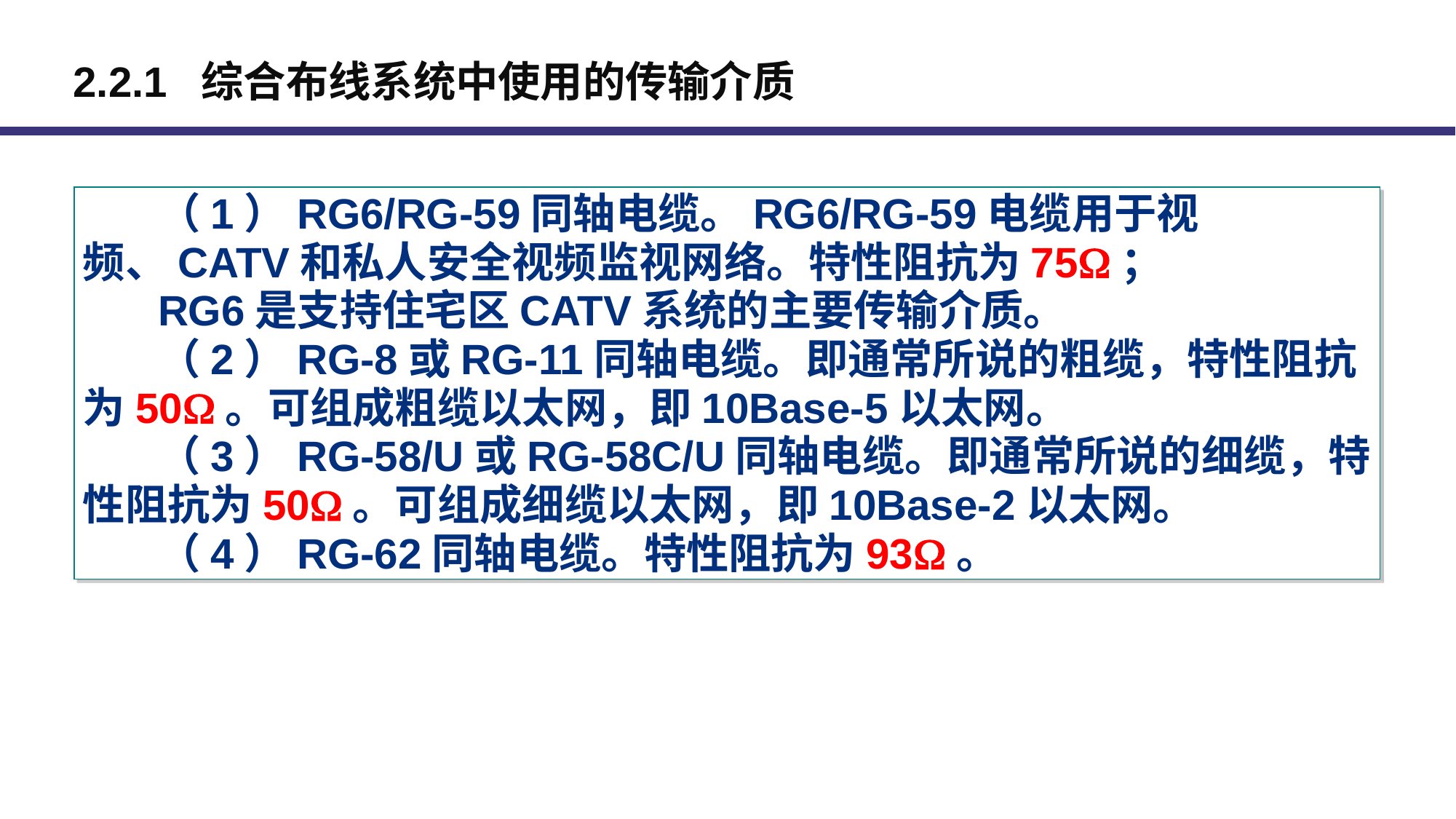

# 2.2.1  综合布线系统中使用的传输介质
（1）RG­6/RG-59同轴电缆。RG­6/RG-59电缆用于视频、CATV和私人安全视频监视网络。特性阻抗为75Ω；
RG­6是支持住宅区CATV系统的主要传输介质。
（2）RG-8或RG-11同轴电缆。即通常所说的粗缆，特性阻抗为50Ω。可组成粗缆以太网，即10Base-5以太网。
（3）RG-58/U或RG-58C/U同轴电缆。即通常所说的细缆，特性阻抗为50Ω。可组成细缆以太网，即10Base-2以太网。
（4）RG-62同轴电缆。特性阻抗为93Ω。